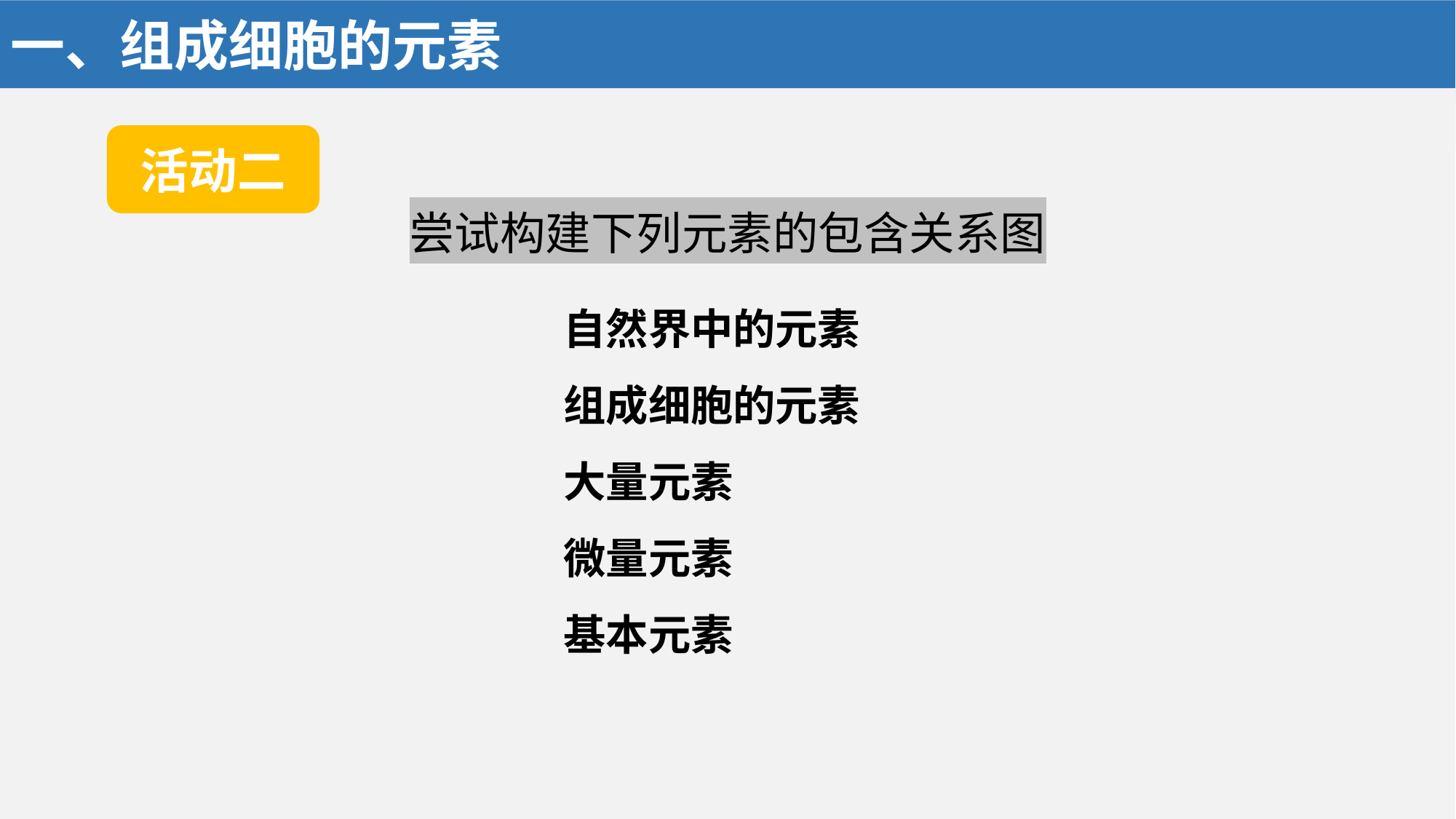

一、组成细胞的元素
活动二
尝试构建下列元素的包含关系图
自然界中的元素
组成细胞的元素
大量元素
微量元素
基本元素